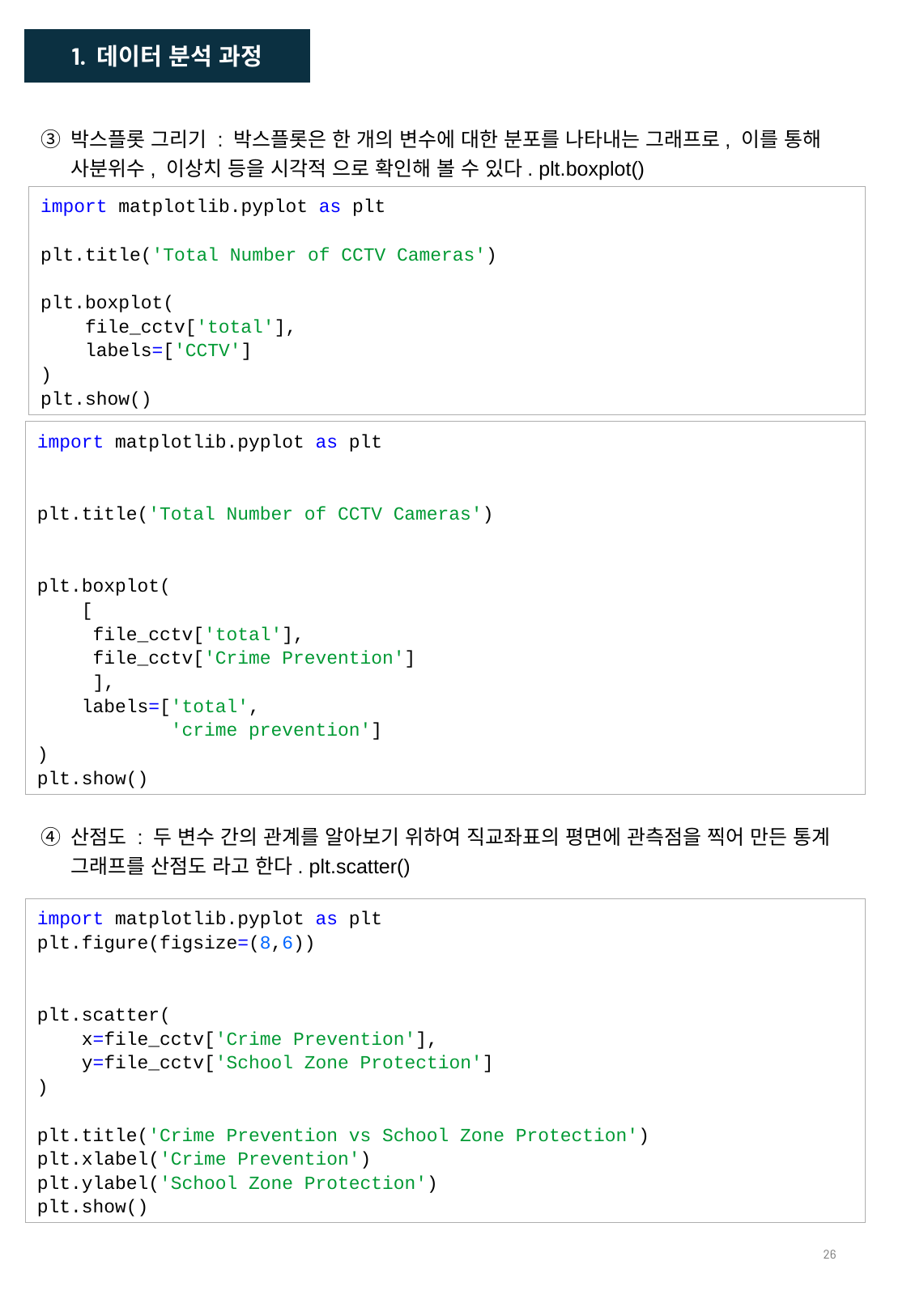

1. 데이터 분석 과정
박스플롯 그리기 : 박스플롯은 한 개의 변수에 대한 분포를 나타내는 그래프로, 이를 통해 사분위수, 이상치 등을 시각적 으로 확인해 볼 수 있다. plt.boxplot()

산점도 : 두 변수 간의 관계를 알아보기 위하여 직교좌표의 평면에 관측점을 찍어 만든 통계 그래프를 산점도 라고 한다. plt.scatter()

import matplotlib.pyplot as plt
plt.title('Total Number of CCTV Cameras')
plt.boxplot(
    file_cctv['total'],
    labels=['CCTV']
)
plt.show()
import matplotlib.pyplot as plt

plt.title('Total Number of CCTV Cameras')

plt.boxplot(
    [
     file_cctv['total'],
     file_cctv['Crime Prevention']
     ],
    labels=['total',
            'crime prevention']
)
plt.show()
import matplotlib.pyplot as plt
plt.figure(figsize=(8,6))

plt.scatter(
    x=file_cctv['Crime Prevention'],
    y=file_cctv['School Zone Protection']
)

plt.title('Crime Prevention vs School Zone Protection')
plt.xlabel('Crime Prevention')
plt.ylabel('School Zone Protection')
plt.show()
26